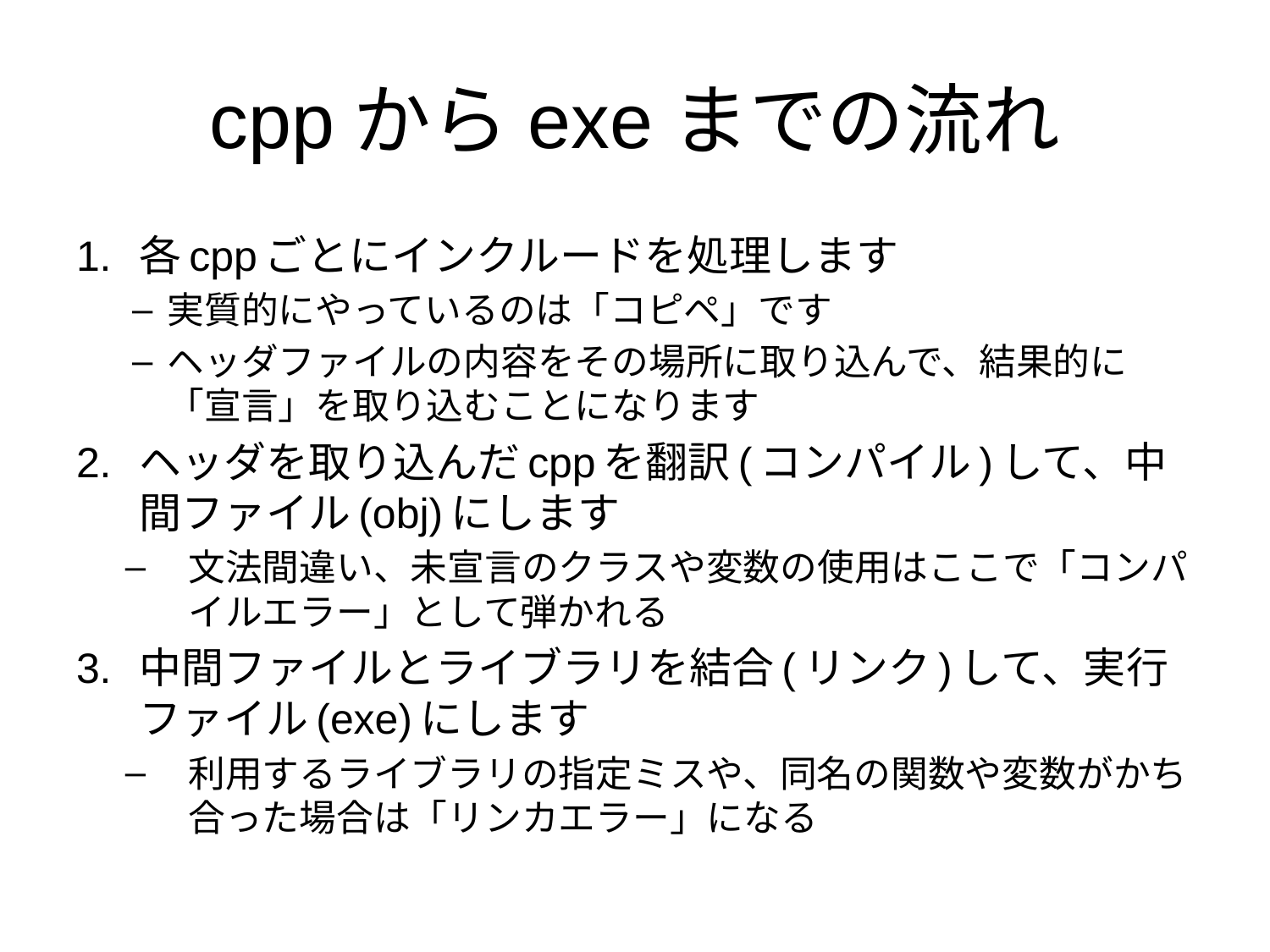

# cppからexeまでの流れ
各cppごとにインクルードを処理します
実質的にやっているのは「コピペ」です
ヘッダファイルの内容をその場所に取り込んで、結果的に「宣言」を取り込むことになります
ヘッダを取り込んだcppを翻訳(コンパイル)して、中間ファイル(obj)にします
文法間違い、未宣言のクラスや変数の使用はここで「コンパイルエラー」として弾かれる
中間ファイルとライブラリを結合(リンク)して、実行ファイル(exe)にします
利用するライブラリの指定ミスや、同名の関数や変数がかち合った場合は「リンカエラー」になる